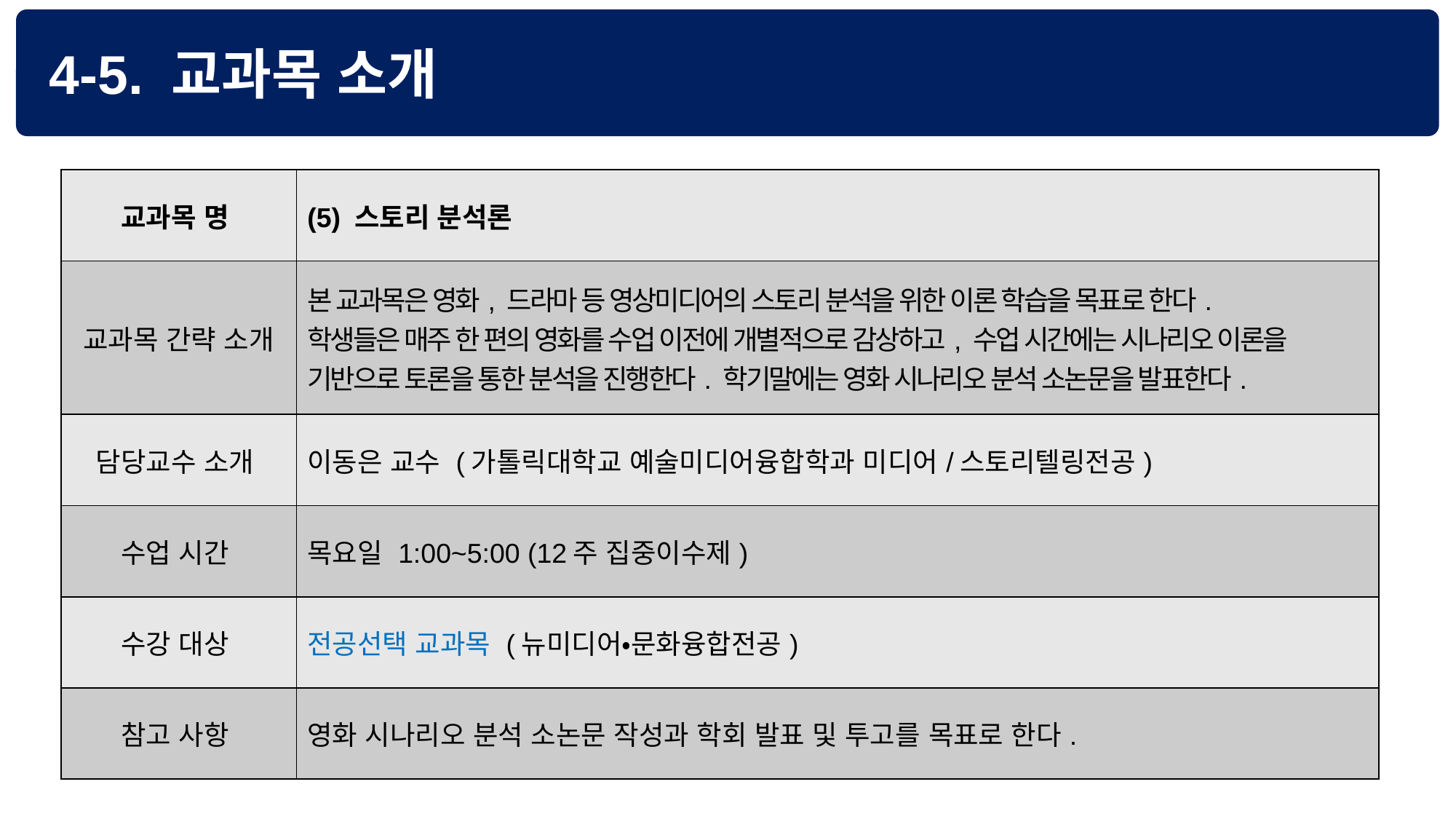

4-5. 교과목 소개
| 교과목 명 | (5) 스토리 분석론 |
| --- | --- |
| 교과목 간략 소개 | 본 교과목은 영화, 드라마 등 영상미디어의 스토리 분석을 위한 이론 학습을 목표로 한다. 학생들은 매주 한 편의 영화를 수업 이전에 개별적으로 감상하고, 수업 시간에는 시나리오 이론을 기반으로 토론을 통한 분석을 진행한다. 학기말에는 영화 시나리오 분석 소논문을 발표한다. |
| 담당교수 소개 | 이동은 교수 (가톨릭대학교 예술미디어융합학과 미디어/스토리텔링전공) |
| 수업 시간 | 목요일 1:00~5:00 (12주 집중이수제) |
| 수강 대상 | 전공선택 교과목 (뉴미디어・문화융합전공) |
| 참고 사항 | 영화 시나리오 분석 소논문 작성과 학회 발표 및 투고를 목표로 한다. |